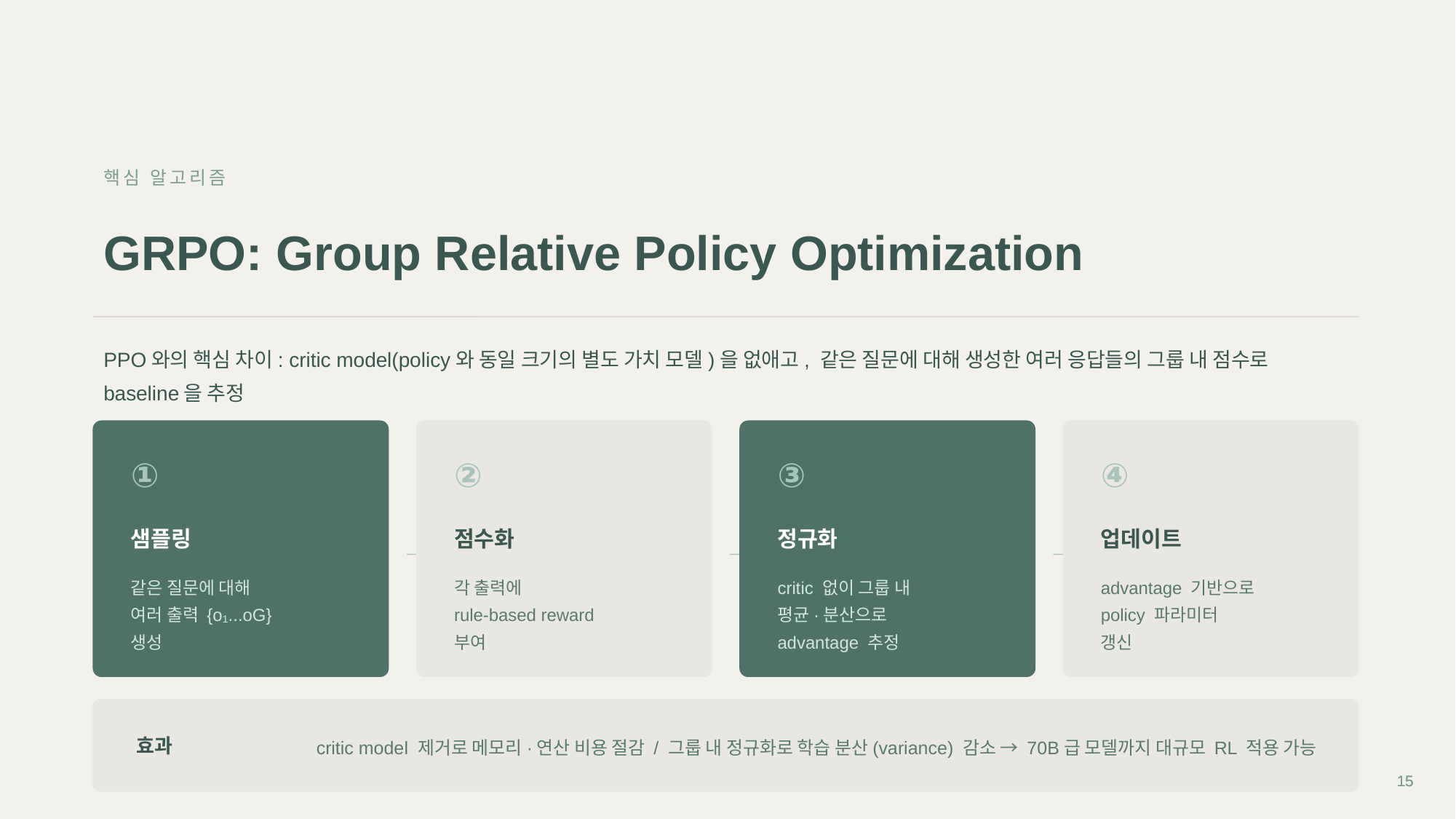

핵심 알고리즘
GRPO: Group Relative Policy Optimization

PPO와의 핵심 차이: critic model(policy와 동일 크기의 별도 가치 모델)을 없애고, 같은 질문에 대해 생성한 여러 응답들의 그룹 내 점수로 baseline을 추정

①
②
③
④
샘플링
점수화
정규화
업데이트
→
→
→
같은 질문에 대해
여러 출력 {o₁...oG}
생성
각 출력에
rule-based reward
부여
critic 없이 그룹 내
평균·분산으로
advantage 추정
advantage 기반으로
policy 파라미터
갱신

효과
critic model 제거로 메모리·연산 비용 절감 / 그룹 내 정규화로 학습 분산(variance) 감소 → 70B급 모델까지 대규모 RL 적용 가능
15
15